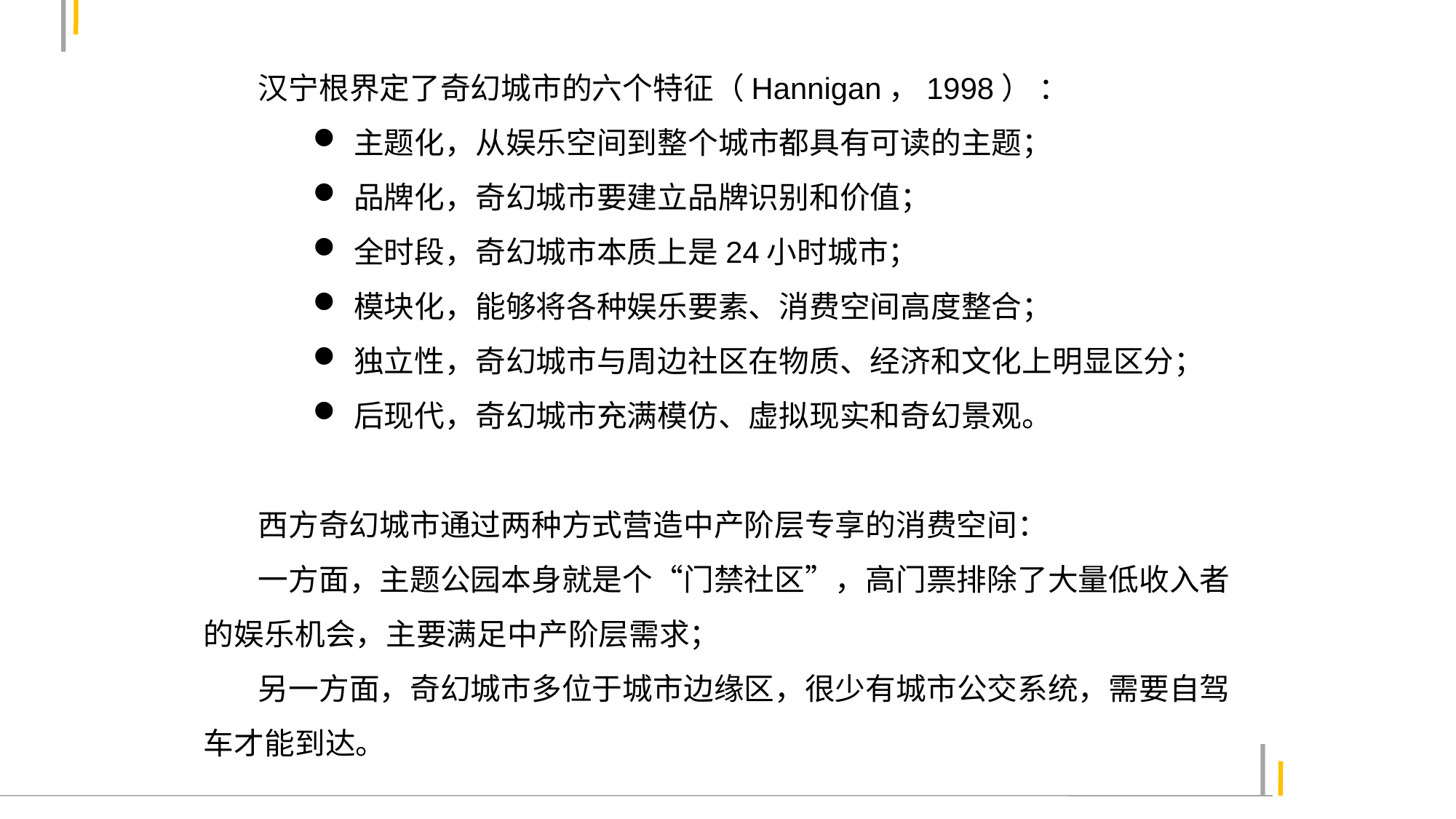

汉宁根界定了奇幻城市的六个特征（Hannigan，1998） ：
主题化，从娱乐空间到整个城市都具有可读的主题；
品牌化，奇幻城市要建立品牌识别和价值；
全时段，奇幻城市本质上是24小时城市；
模块化，能够将各种娱乐要素、消费空间高度整合；
独立性，奇幻城市与周边社区在物质、经济和文化上明显区分；
后现代，奇幻城市充满模仿、虚拟现实和奇幻景观。

       西方奇幻城市通过两种方式营造中产阶层专享的消费空间：
       一方面，主题公园本身就是个“门禁社区”，高门票排除了大量低收入者的娱乐机会，主要满足中产阶层需求；
       另一方面，奇幻城市多位于城市边缘区，很少有城市公交系统，需要自驾车才能到达。